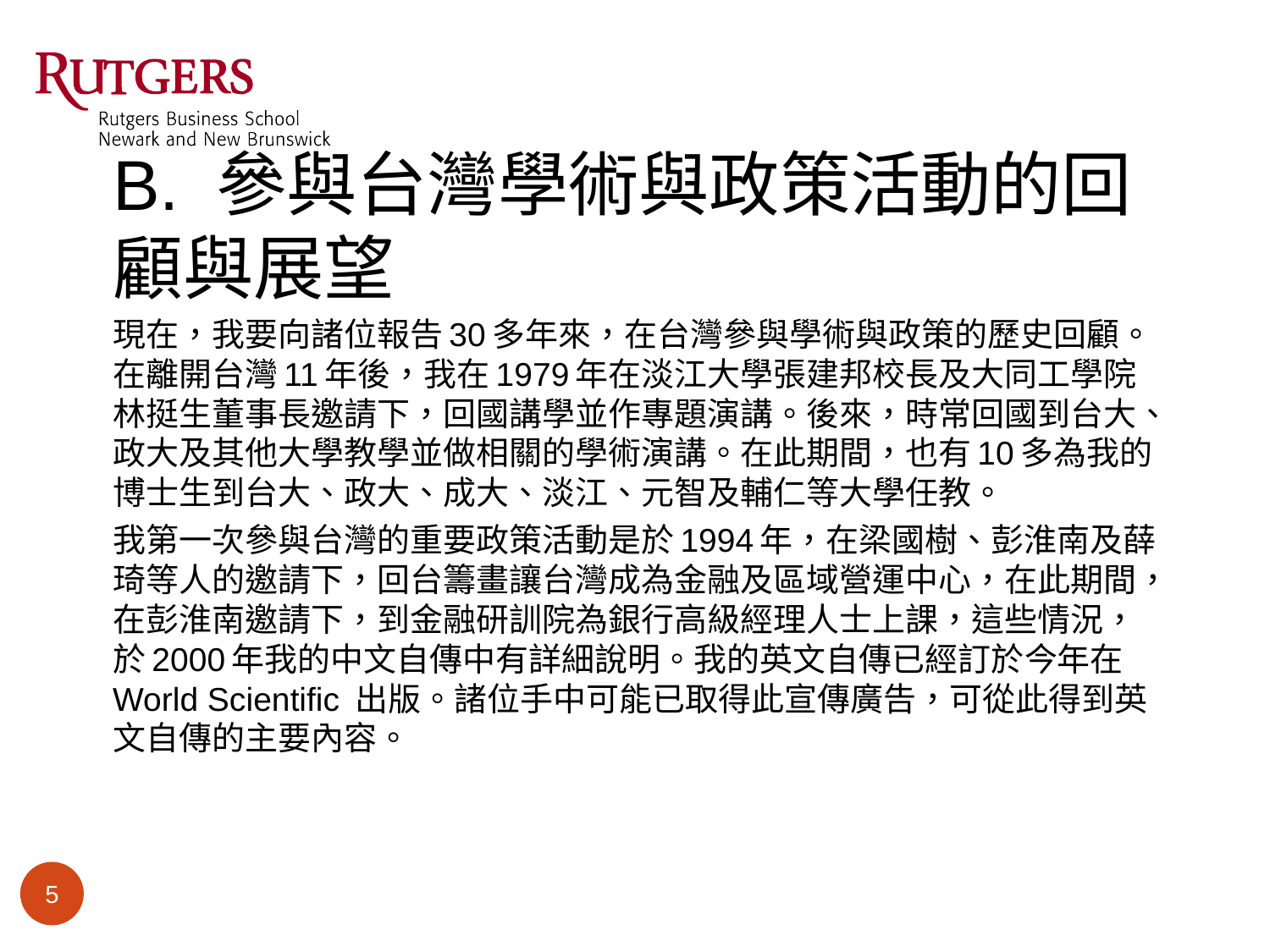

# B. 參與台灣學術與政策活動的回顧與展望
現在，我要向諸位報告30多年來，在台灣參與學術與政策的歷史回顧。在離開台灣11年後，我在1979年在淡江大學張建邦校長及大同工學院林挺生董事長邀請下，回國講學並作專題演講。後來，時常回國到台大、政大及其他大學教學並做相關的學術演講。在此期間，也有10多為我的博士生到台大、政大、成大、淡江、元智及輔仁等大學任教。
我第一次參與台灣的重要政策活動是於1994年，在梁國樹、彭淮南及薛琦等人的邀請下，回台籌畫讓台灣成為金融及區域營運中心，在此期間，在彭淮南邀請下，到金融研訓院為銀行高級經理人士上課，這些情況，於2000年我的中文自傳中有詳細說明。我的英文自傳已經訂於今年在World Scientific 出版。諸位手中可能已取得此宣傳廣告，可從此得到英文自傳的主要內容。

5